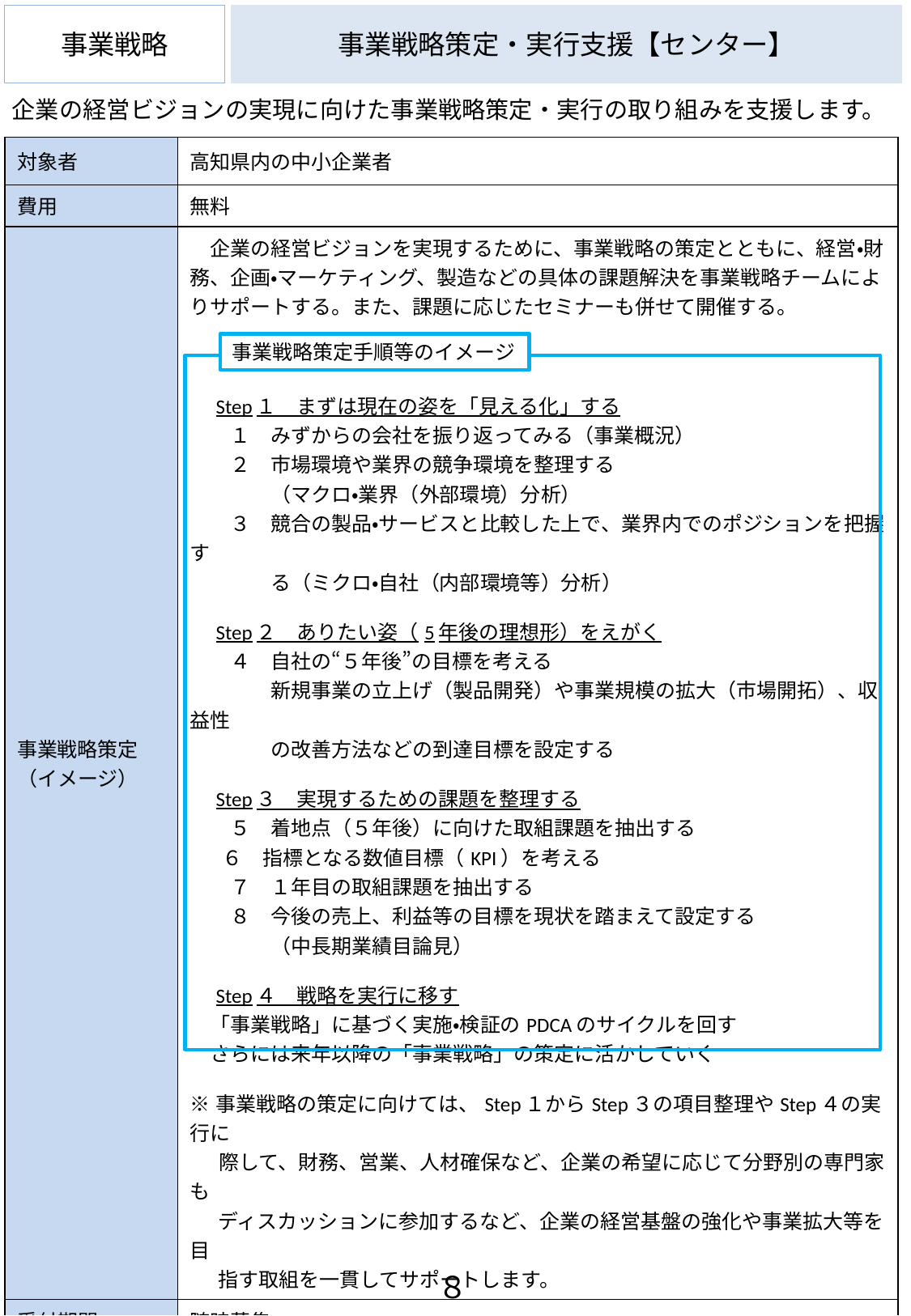

事業戦略
# 事業戦略策定・実行支援【センター】
企業の経営ビジョンの実現に向けた事業戦略策定・実行の取り組みを支援します。
| 対象者 | 高知県内の中小企業者 |
| --- | --- |
| 費用 | 無料 |
| 事業戦略策定 （イメージ） | 企業の経営ビジョンを実現するために、事業戦略の策定とともに、経営・財務、企画・マーケティング、製造などの具体の課題解決を事業戦略チームによりサポートする。また、課題に応じたセミナーも併せて開催する。 　 　Step１　まずは現在の姿を「見える化」する 　　１　みずからの会社を振り返ってみる（事業概況） 　　２　市場環境や業界の競争環境を整理する 　　　　（マクロ・業界（外部環境）分析） 　　３　競合の製品・サービスと比較した上で、業界内でのポジションを把握す 　　　　る（ミクロ・自社（内部環境等）分析） 　Step２　ありたい姿（5年後の理想形）をえがく 　　４　自社の“５年後”の目標を考える　 　　　　新規事業の立上げ（製品開発）や事業規模の拡大（市場開拓）、収益性 　　　　の改善方法などの到達目標を設定する 　Step３　実現するための課題を整理する 　　５　着地点（５年後）に向けた取組課題を抽出する ６　指標となる数値目標（KPI）を考える 　　７　１年目の取組課題を抽出する 　　８　今後の売上、利益等の目標を現状を踏まえて設定する 　　　　（中長期業績目論見） 　Step４　戦略を実行に移す 　「事業戦略」に基づく実施・検証のPDCAのサイクルを回す 　さらには来年以降の「事業戦略」の策定に活かしていく ※事業戦略の策定に向けては、Step１からStep３の項目整理やStep４の実行に 　 際して、財務、営業、人材確保など、企業の希望に応じて分野別の専門家も ディスカッションに参加するなど、企業の経営基盤の強化や事業拡大等を目 指す取組を一貫してサポートします。 |
| 受付期間 | 随時募集 |
| お問い合わせ先 | 高知県産業振興センター 事業戦略・デジタル化推進部　事業戦略・デジタル化推進課 ＴＥＬ：088-845-6600 E-mail：jigyousenryaku@joho-kochi.or.jp URL：https://joho-kochi.or.jp |
事業戦略策定手順等のイメージ

８